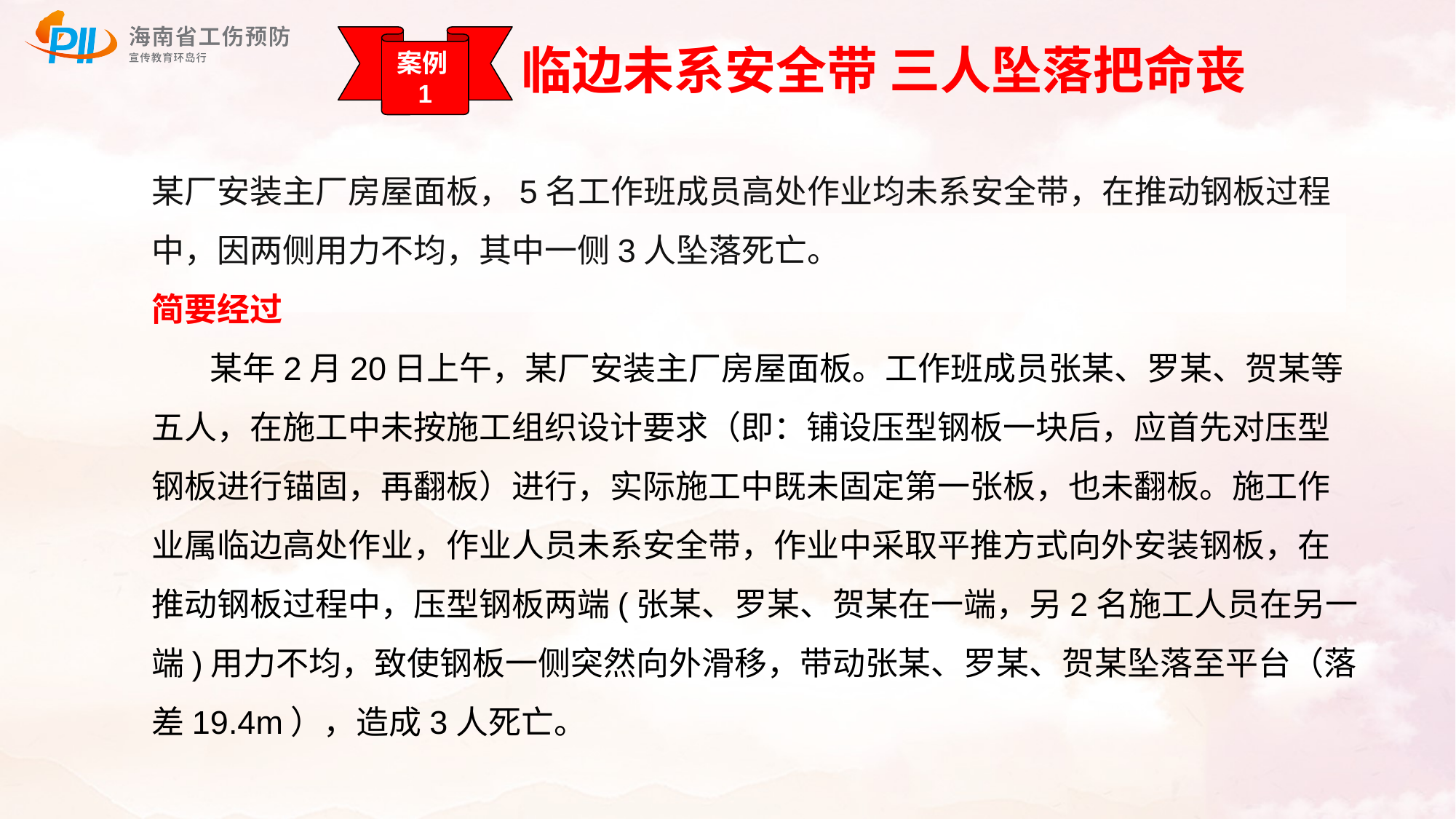

案例1
                临边未系安全带 三人坠落把命丧
某厂安装主厂房屋面板，5名工作班成员高处作业均未系安全带，在推动钢板过程中，因两侧用力不均，其中一侧3人坠落死亡。
简要经过
       某年2月20日上午，某厂安装主厂房屋面板。工作班成员张某、罗某、贺某等五人，在施工中未按施工组织设计要求（即：铺设压型钢板一块后，应首先对压型钢板进行锚固，再翻板）进行，实际施工中既未固定第一张板，也未翻板。施工作业属临边高处作业，作业人员未系安全带，作业中采取平推方式向外安装钢板，在推动钢板过程中，压型钢板两端(张某、罗某、贺某在一端，另2名施工人员在另一端)用力不均，致使钢板一侧突然向外滑移，带动张某、罗某、贺某坠落至平台（落差19.4m），造成3人死亡。